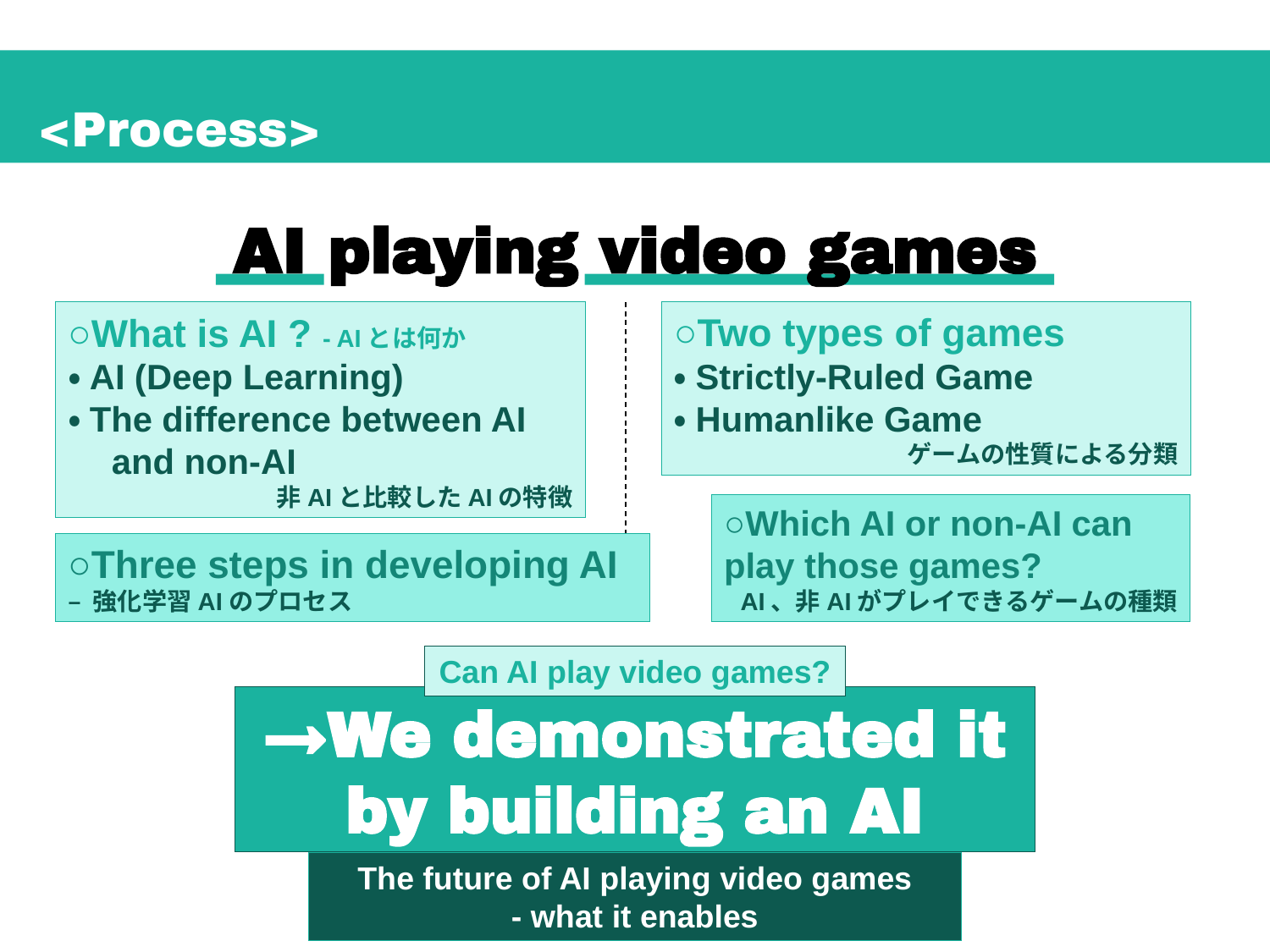

<Process>
AI playing video games

○Two types of games
・Strictly-Ruled Game
・Humanlike Game
ゲームの性質による分類
○What is AI ? - AIとは何か
・AI (Deep Learning)
・The difference between AI
　and non-AI
非AIと比較したAIの特徴
○Which AI or non-AI can play those games?
AI、非AIがプレイできるゲームの種類
○Three steps in developing AI
– 強化学習AIのプロセス
Can AI play video games?
→We demonstrated it by building an AI
The future of AI playing video games
- what it enables